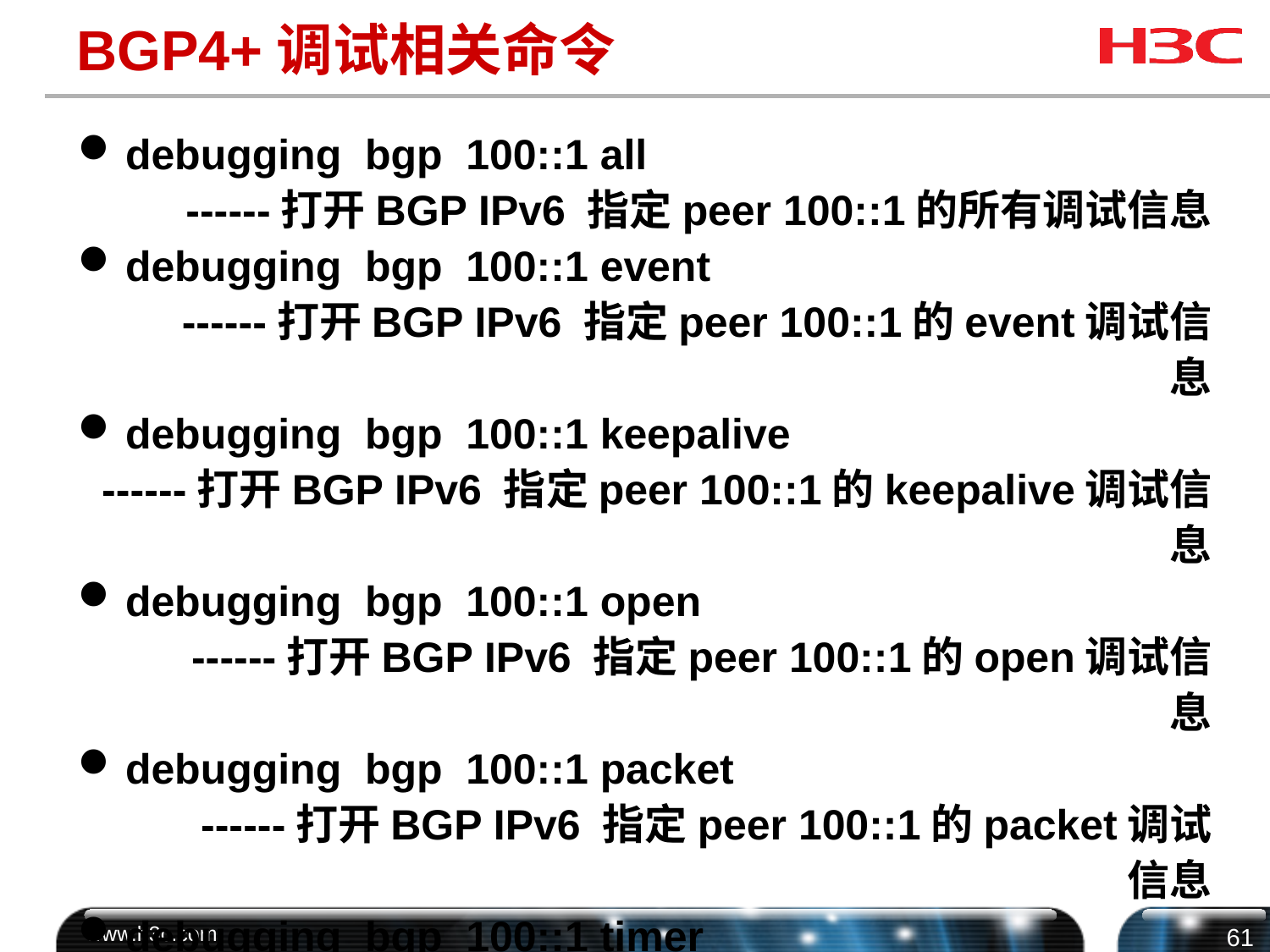

# BGP4+调试相关命令
debugging  bgp  100::1 all
	    ------打开BGP IPv6 指定peer 100::1的所有调试信息
debugging  bgp  100::1 event
	    ------打开BGP IPv6 指定peer 100::1的event调试信息
debugging  bgp  100::1 keepalive
 ------打开BGP IPv6 指定peer 100::1的keepalive调试信息
debugging  bgp  100::1 open
	   ------打开BGP IPv6 指定peer 100::1的open调试信息
debugging  bgp  100::1 packet
       ------打开BGP IPv6 指定peer 100::1的packet调试信息
debugging  bgp  100::1 timer
       ------打开BGP IPv6 指定peer 100::1的timer调试信息